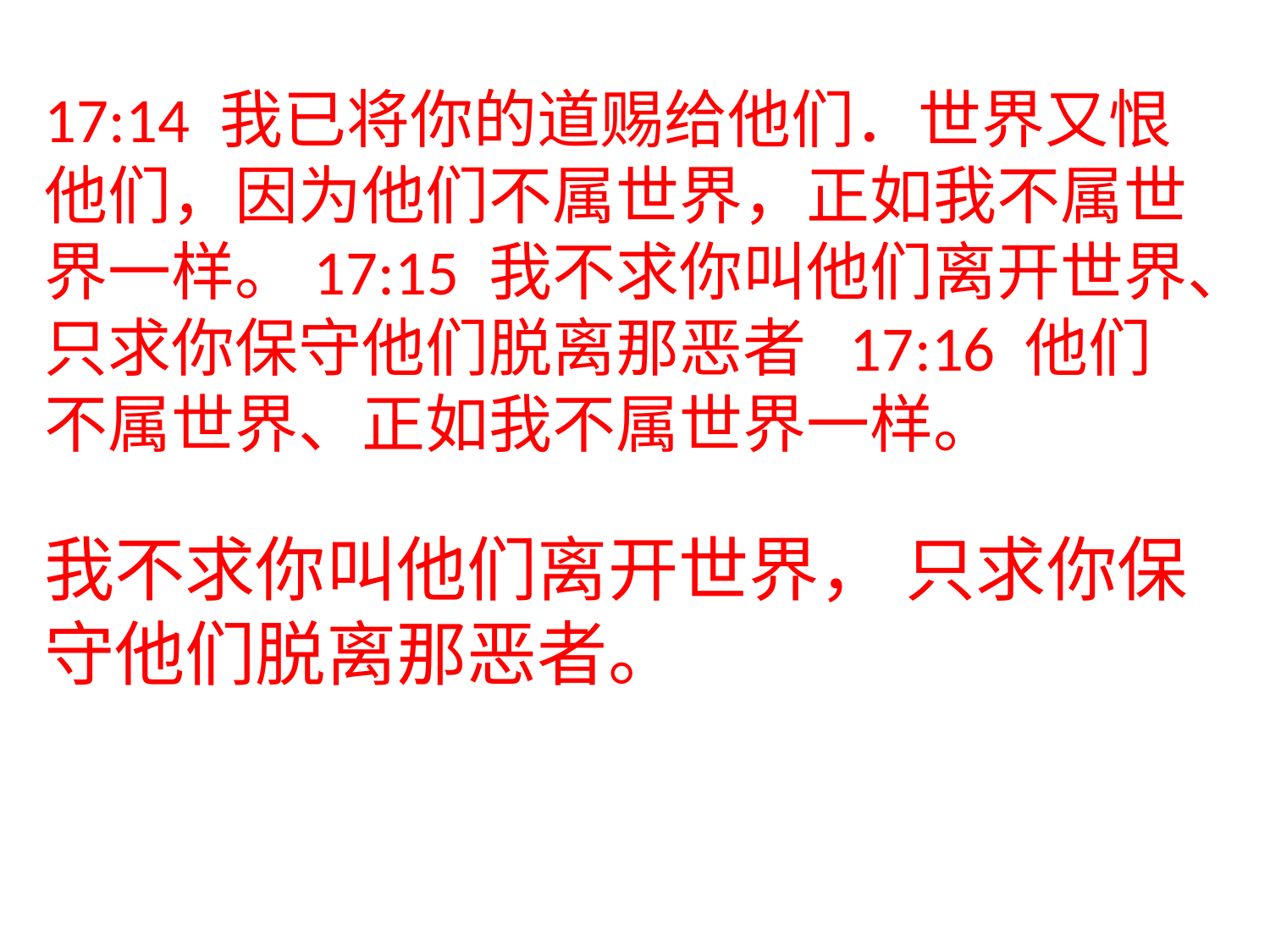

# 17:14 我已将你的道赐给他们．世界又恨他们，因为他们不属世界，正如我不属世界一样。17:15 我不求你叫他们离开世界、只求你保守他们脱离那恶者  17:16 他们不属世界、正如我不属世界一样。
我不求你叫他们离开世界， 只求你保守他们脱离那恶者。